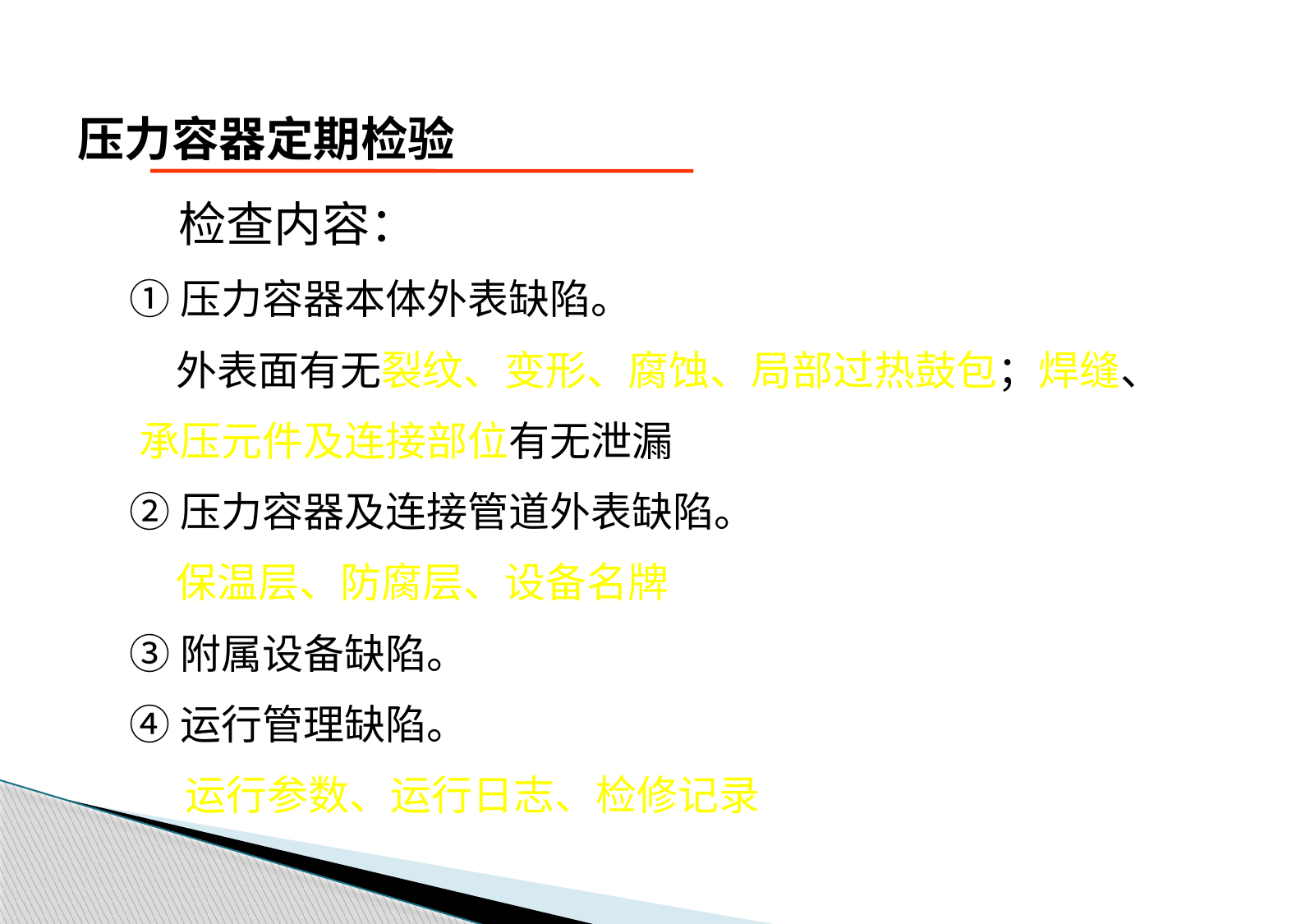

# 压力容器定期检验
       检查内容：
    ①压力容器本体外表缺陷。
        外表面有无裂纹、变形、腐蚀、局部过热鼓包；焊缝、
    承压元件及连接部位有无泄漏
    ②压力容器及连接管道外表缺陷。
        保温层、防腐层、设备名牌
    ③附属设备缺陷。
    ④运行管理缺陷。
         运行参数、运行日志、检修记录